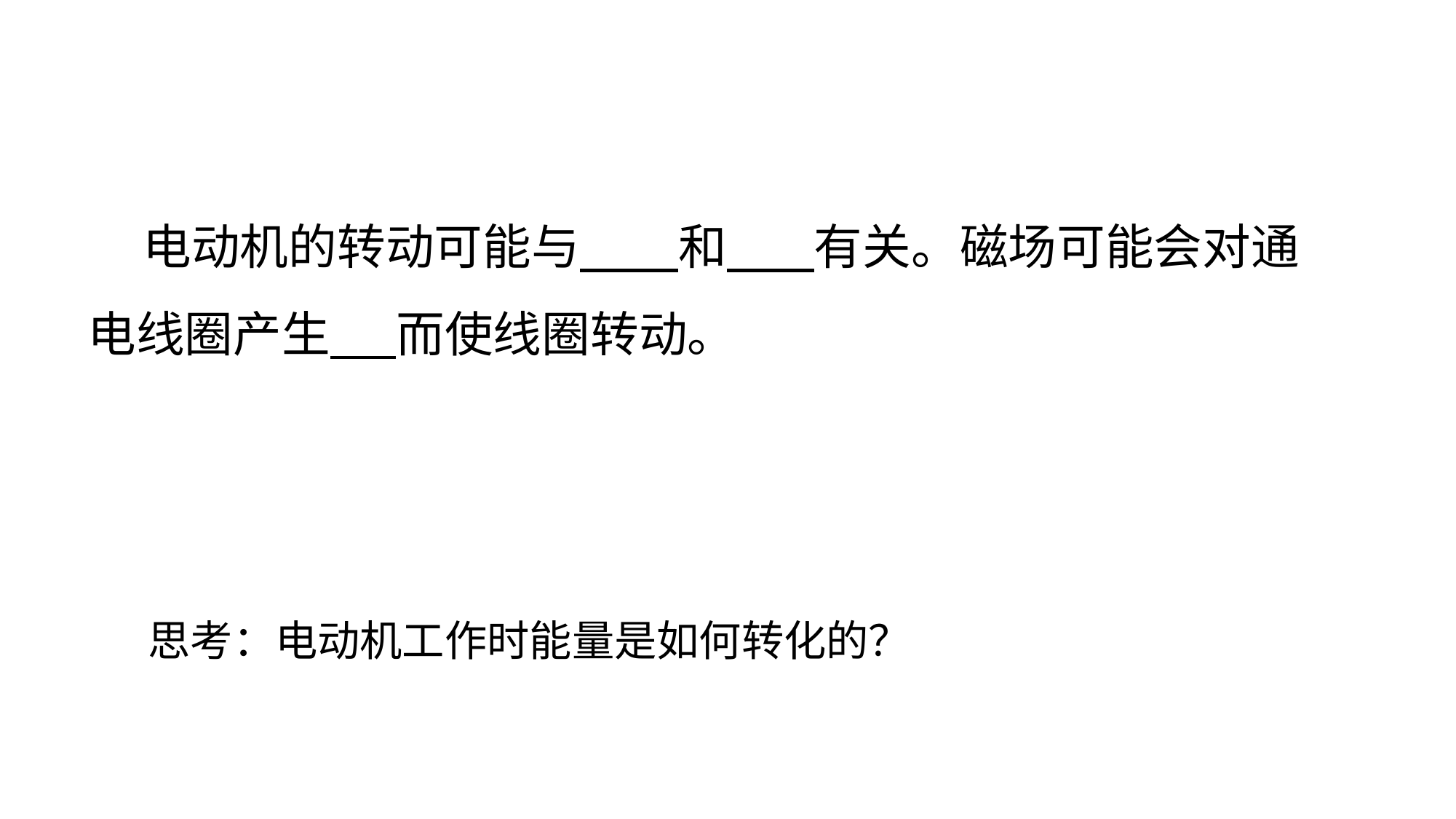

电动机的转动可能与         和        有关。磁场可能会对通电线圈产生      而使线圈转动。
    思考：电动机工作时能量是如何转化的？